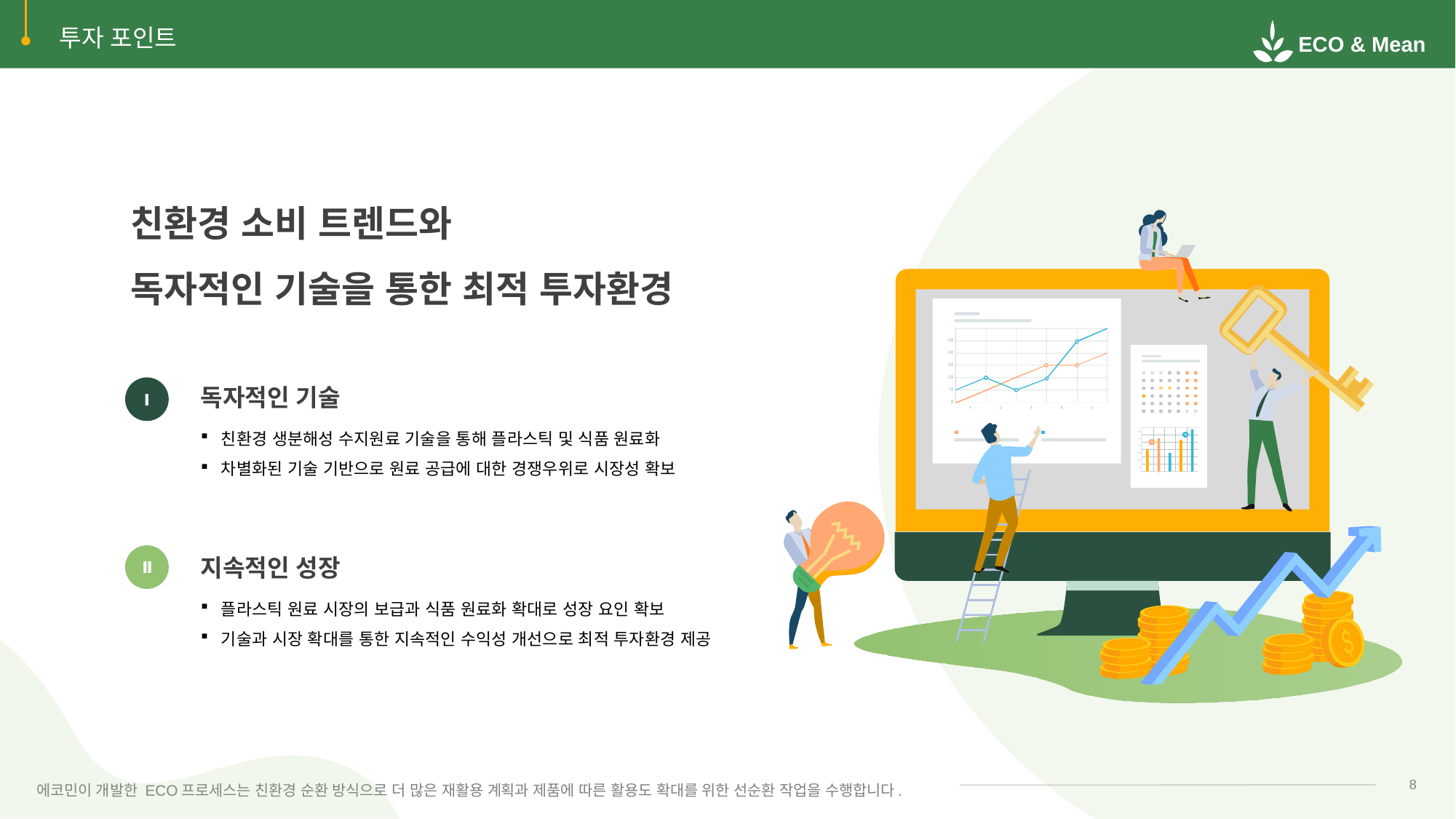

투자 포인트

친환경 소비 트렌드와
독자적인 기술을 통한 최적 투자환경

독자적인 기술
Ⅰ
친환경 생분해성 수지원료 기술을 통해 플라스틱 및 식품 원료화
차별화된 기술 기반으로 원료 공급에 대한 경쟁우위로 시장성 확보
Ⅱ
지속적인 성장
플라스틱 원료 시장의 보급과 식품 원료화 확대로 성장 요인 확보
기술과 시장 확대를 통한 지속적인 수익성 개선으로 최적 투자환경 제공